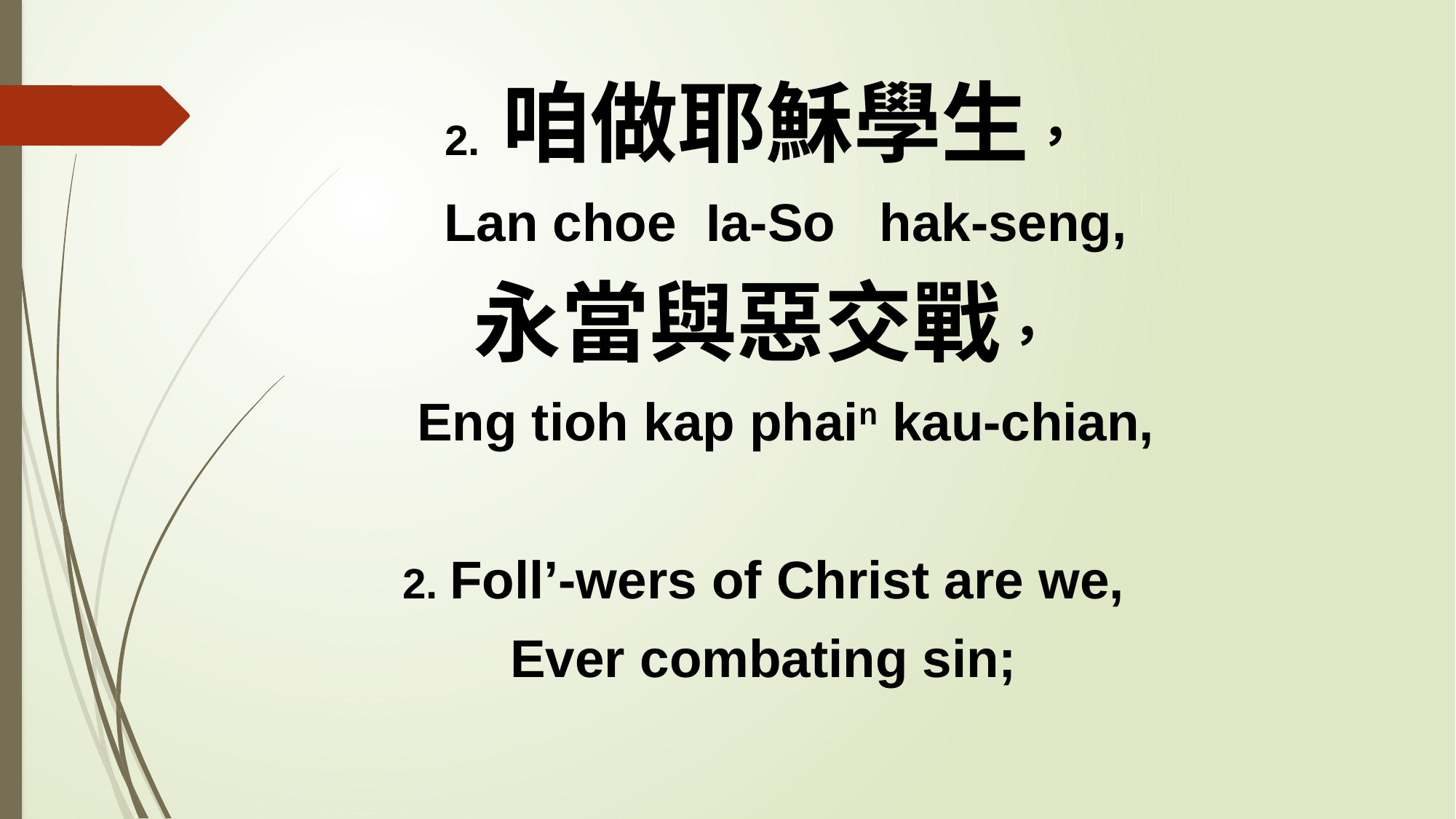

2. 咱做耶穌學生，
   Lan choe  Ia-So   hak-seng,
永當與惡交戰，
   Eng tioh kap phain kau-chian,

2. Foll’-wers of Christ are we,
Ever combating sin;